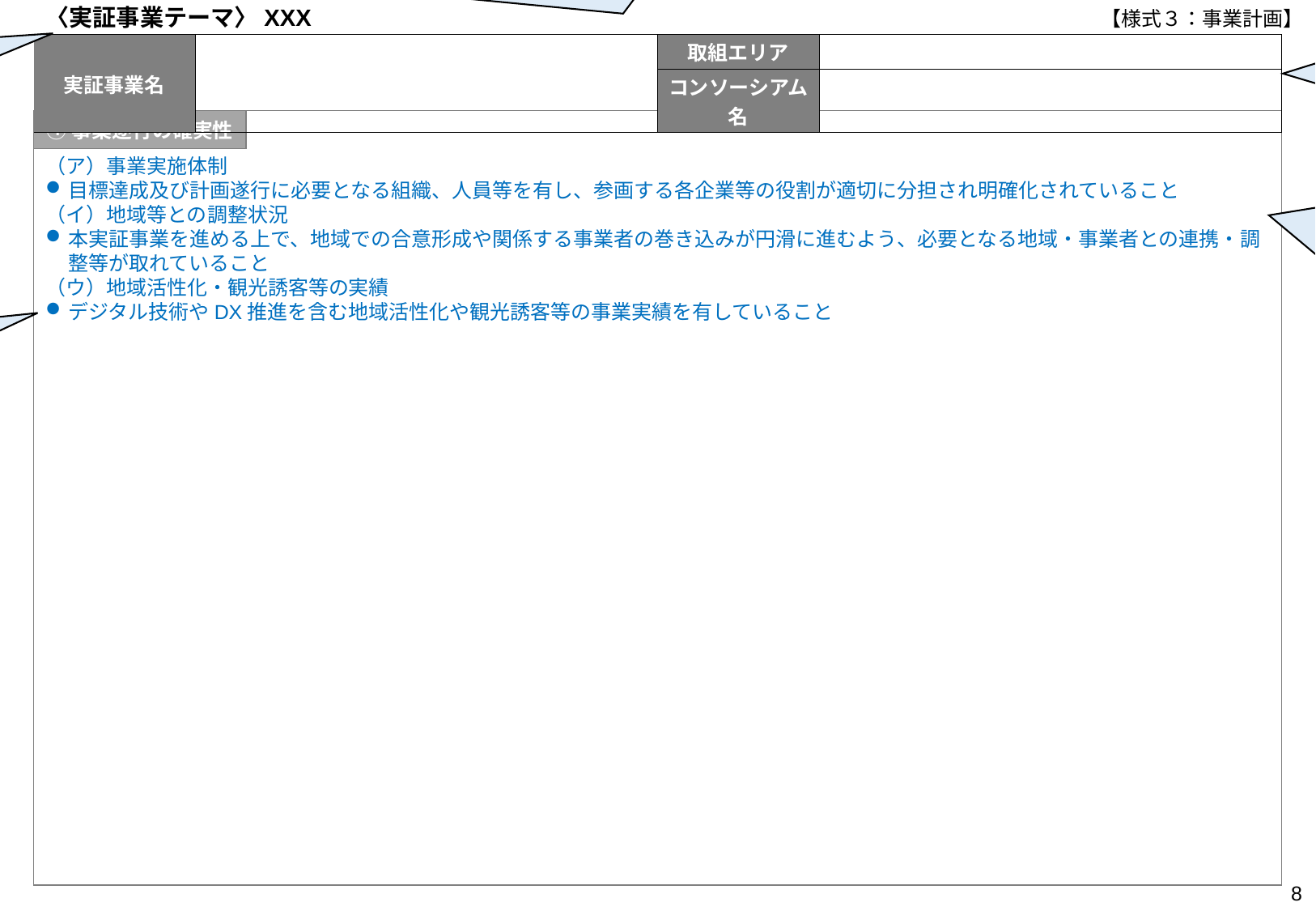

【様式３：事業計画】
様式３：事業計画
注：青字の審査項目及び水色のコメントは、提出時に削除してください。
選択した実証事業テーマとその番号を記入してください。
①エントリーモデル
②アドバンスドモデル
事業名・取組エリア・コンソーシアム名を記入してください
〈実証事業テーマ〉XXX
| 実証事業名 |  | 取組エリア |  |
| --- | --- | --- | --- |
|  |  | コンソーシアム名 |  |
④事業遂行の確実性
（ア）事業実施体制
目標達成及び計画遂行に必要となる組織、人員等を有し、参画する各企業等の役割が適切に分担され明確化されていること
（イ）地域等との調整状況
本実証事業を進める上で、地域での合意形成や関係する事業者の巻き込みが円滑に進むよう、必要となる地域・事業者との連携・調整等が取れていること
（ウ）地域活性化・観光誘客等の実績
デジタル技術やDX推進を含む地域活性化や観光誘客等の事業実績を有していること
②アドバンスドモデルを選択される方：
過年度より、地域一体でデータを活用したDX推進に取り組む地域からの応募申請を想定しております。(ウ)の記載にあたっては、データを活用したDX推進に取り組んだ事業実績を含めてください。
事業計画の記載にあたっては、別紙に示されている審査項目を踏まえて記載してください。
8